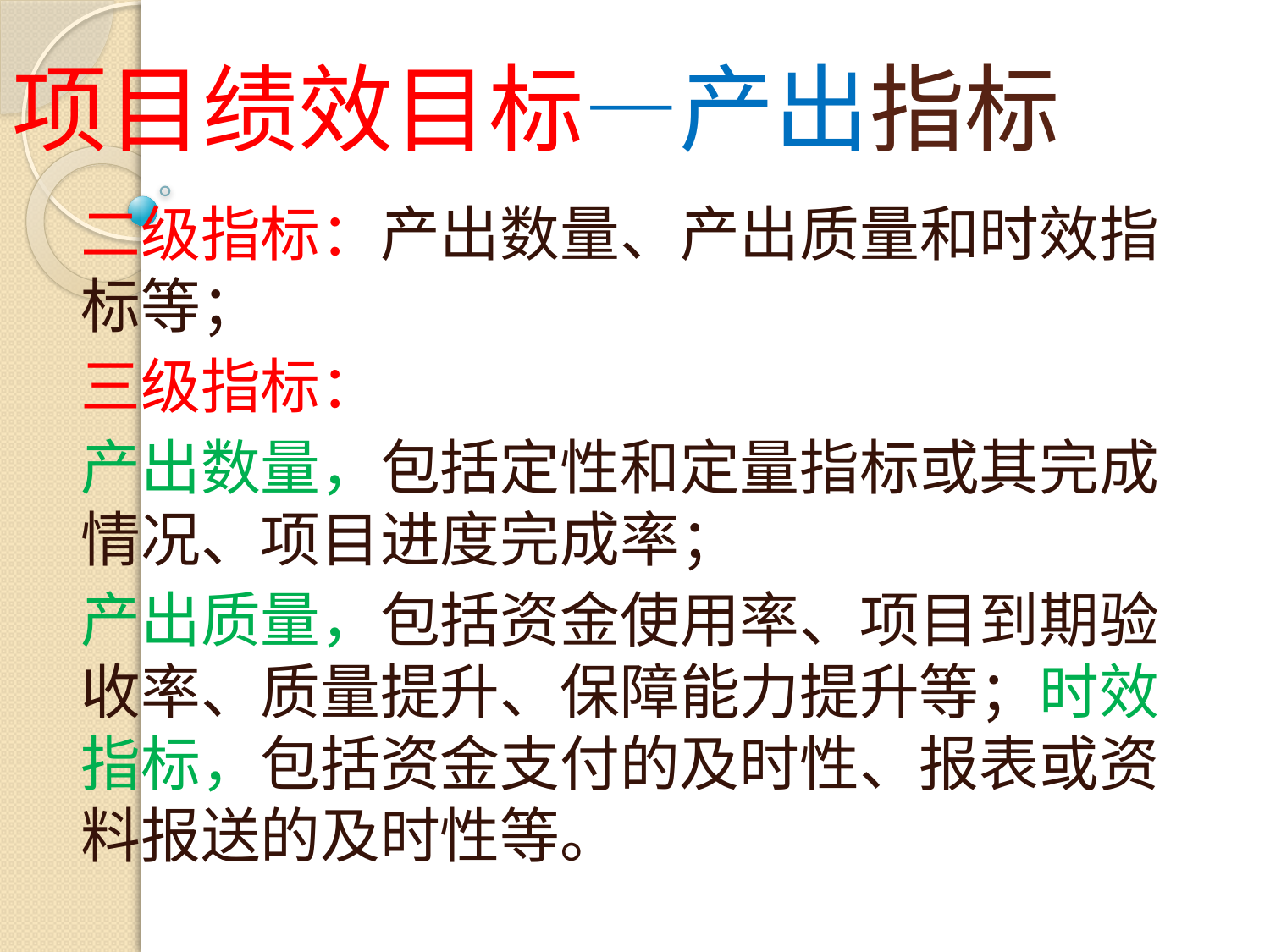

# 项目绩效目标—产出指标
二级指标：产出数量、产出质量和时效指标等；
三级指标：
产出数量，包括定性和定量指标或其完成情况、项目进度完成率；
产出质量，包括资金使用率、项目到期验收率、质量提升、保障能力提升等；时效指标，包括资金支付的及时性、报表或资料报送的及时性等。